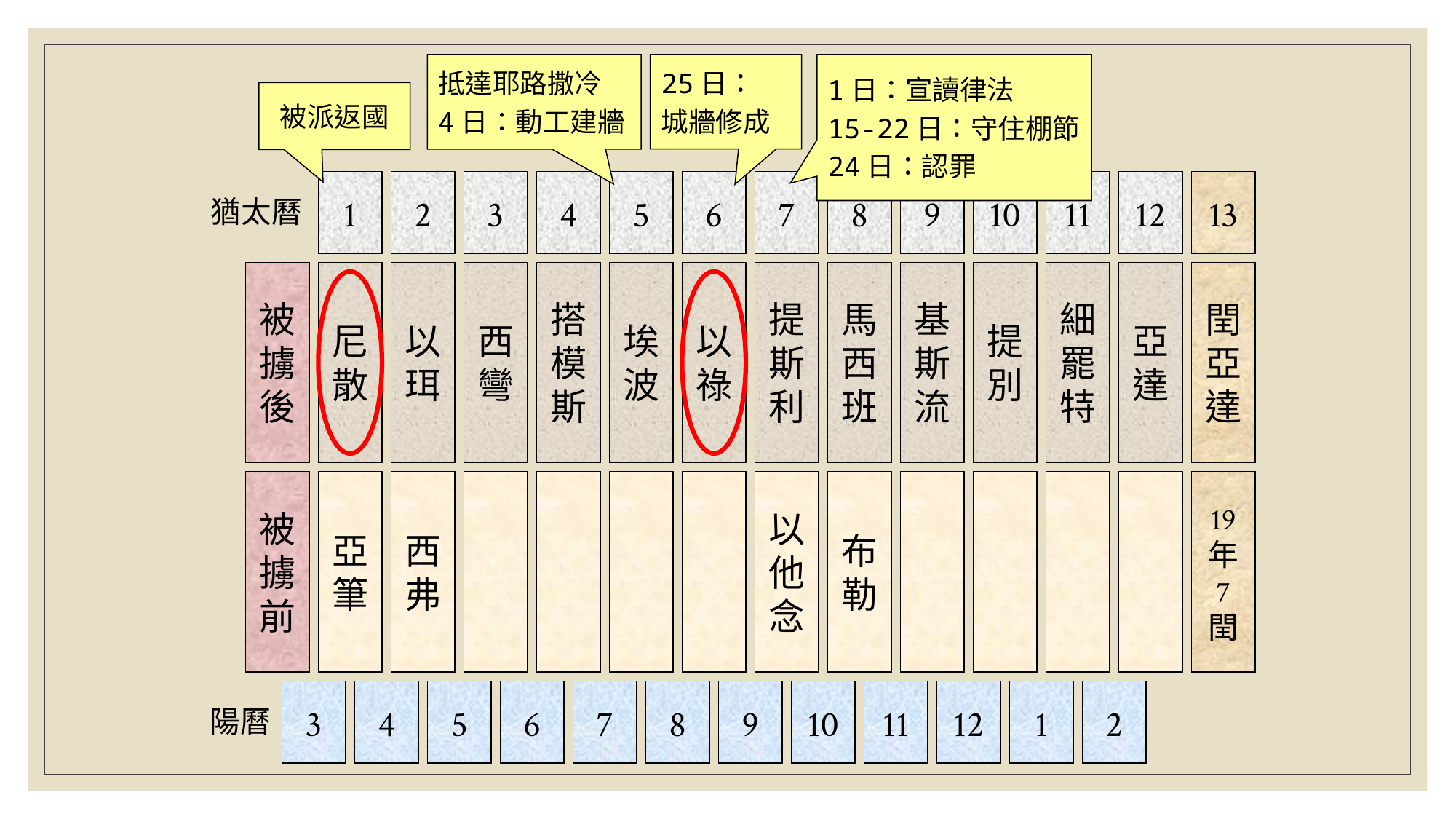

抵達耶路撒冷
4日：動工建牆
25日：
城牆修成
1日：宣讀律法
15-22日：守住棚節
24日：認罪
被派返國
1
2
3
4
5
6
7
8
9
10
11
12
13
猶太曆
被
擄
後
尼
散
以
珥
西
彎
搭
模
斯
埃
波
以
祿
提
斯
利
馬
西
班
基
斯
流
提
別
細
罷
特
亞
達
閏
亞
達

被
擄
前
亞
筆
西
弗

以
他
念
布
勒

19
年
7
閏
3
4
5
6
7
8
9
10
11
12
1
2
陽曆